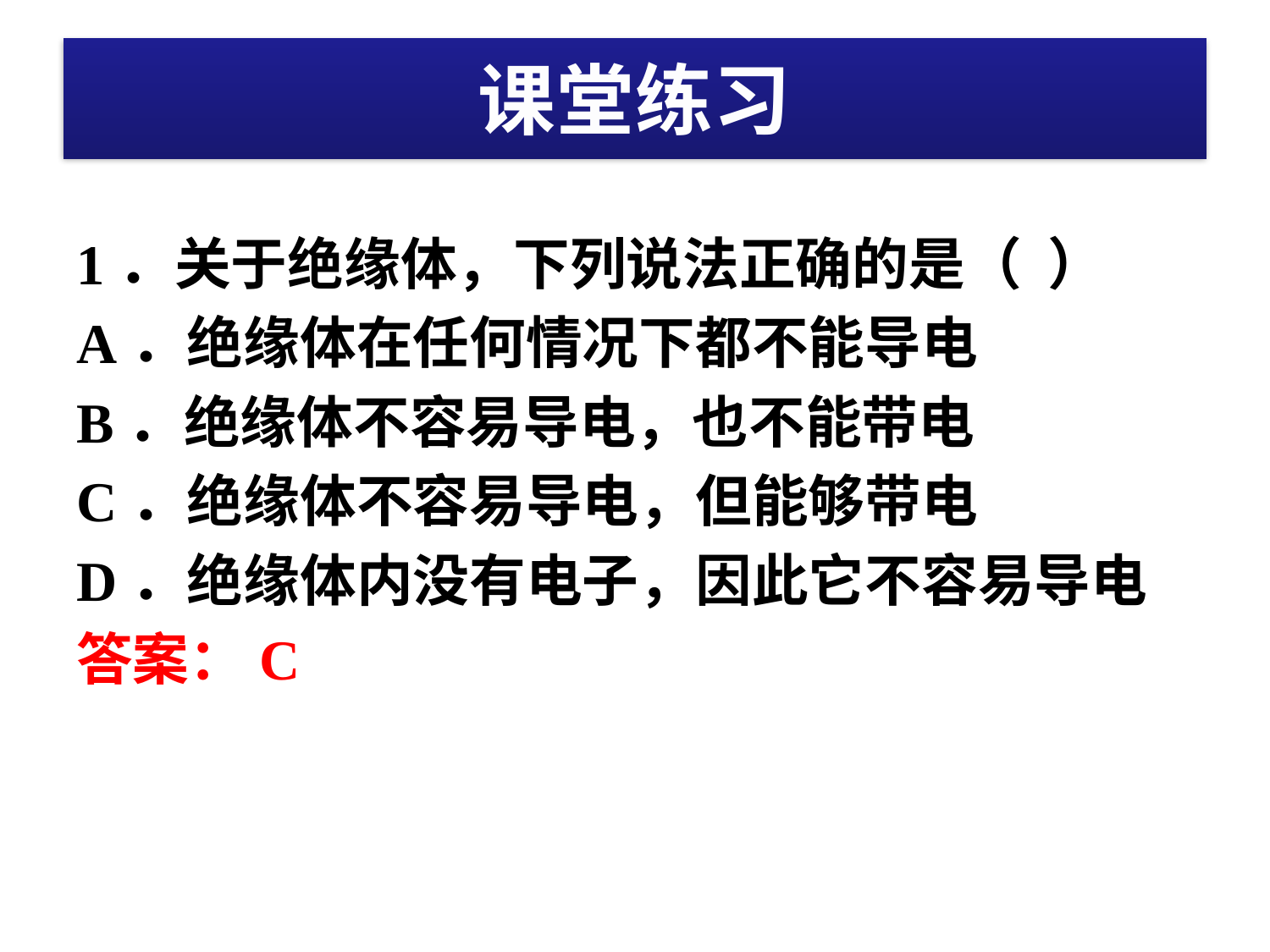

# 课堂练习
1．关于绝缘体，下列说法正确的是（  ）
A．绝缘体在任何情况下都不能导电
B．绝缘体不容易导电，也不能带电
C．绝缘体不容易导电，但能够带电
D．绝缘体内没有电子，因此它不容易导电
答案：C